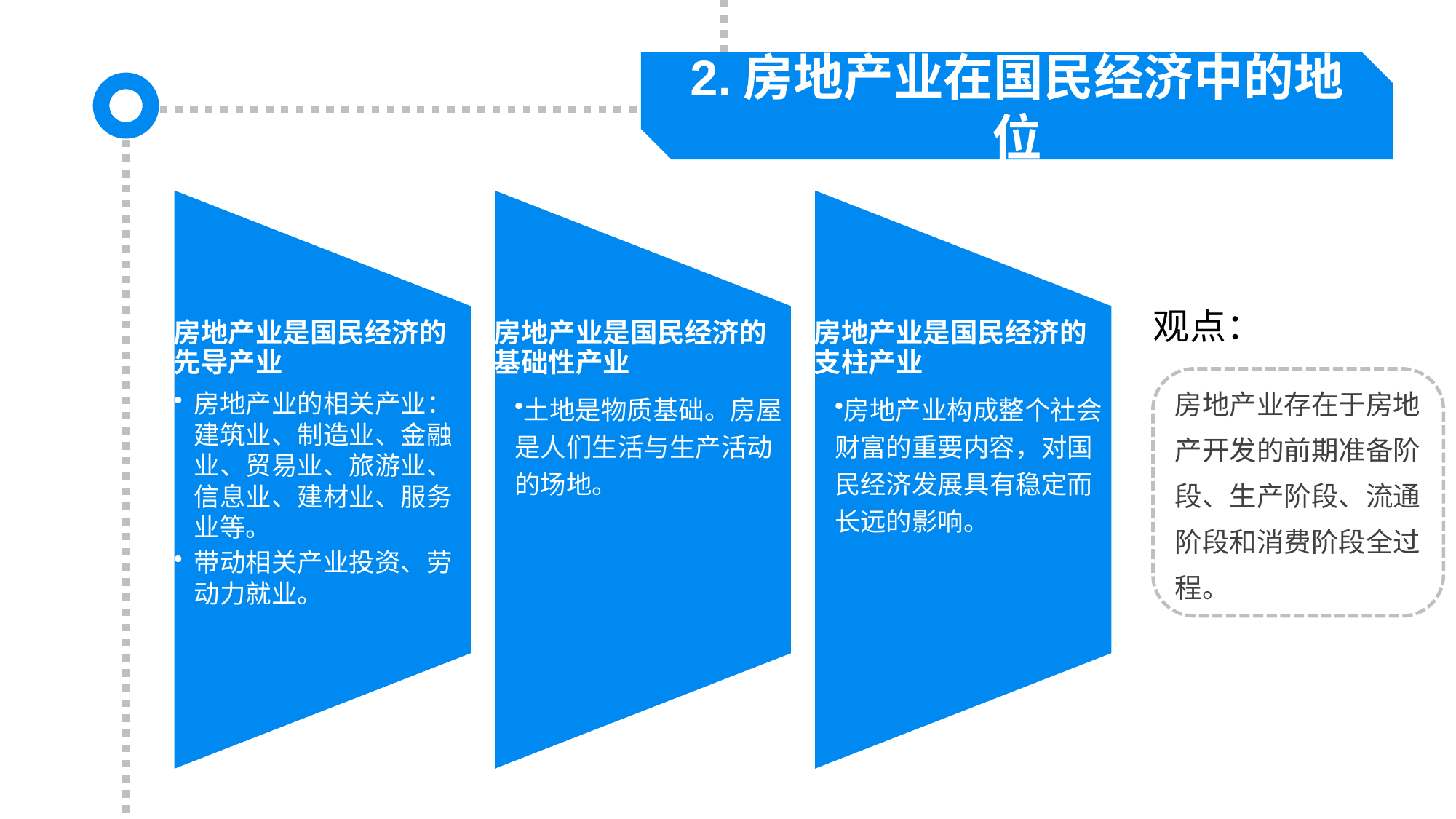

2.房地产业在国民经济中的地位

房地产业是国民经济的先导产业
房地产业的相关产业：建筑业、制造业、金融业、贸易业、旅游业、信息业、建材业、服务业等。
带动相关产业投资、劳动力就业。
房地产业是国民经济的基础性产业
土地是物质基础。房屋是人们生活与生产活动的场地。
房地产业是国民经济的支柱产业
房地产业构成整个社会财富的重要内容，对国民经济发展具有稳定而长远的影响。
观点：

房地产业存在于房地产开发的前期准备阶段、生产阶段、流通阶段和消费阶段全过程。